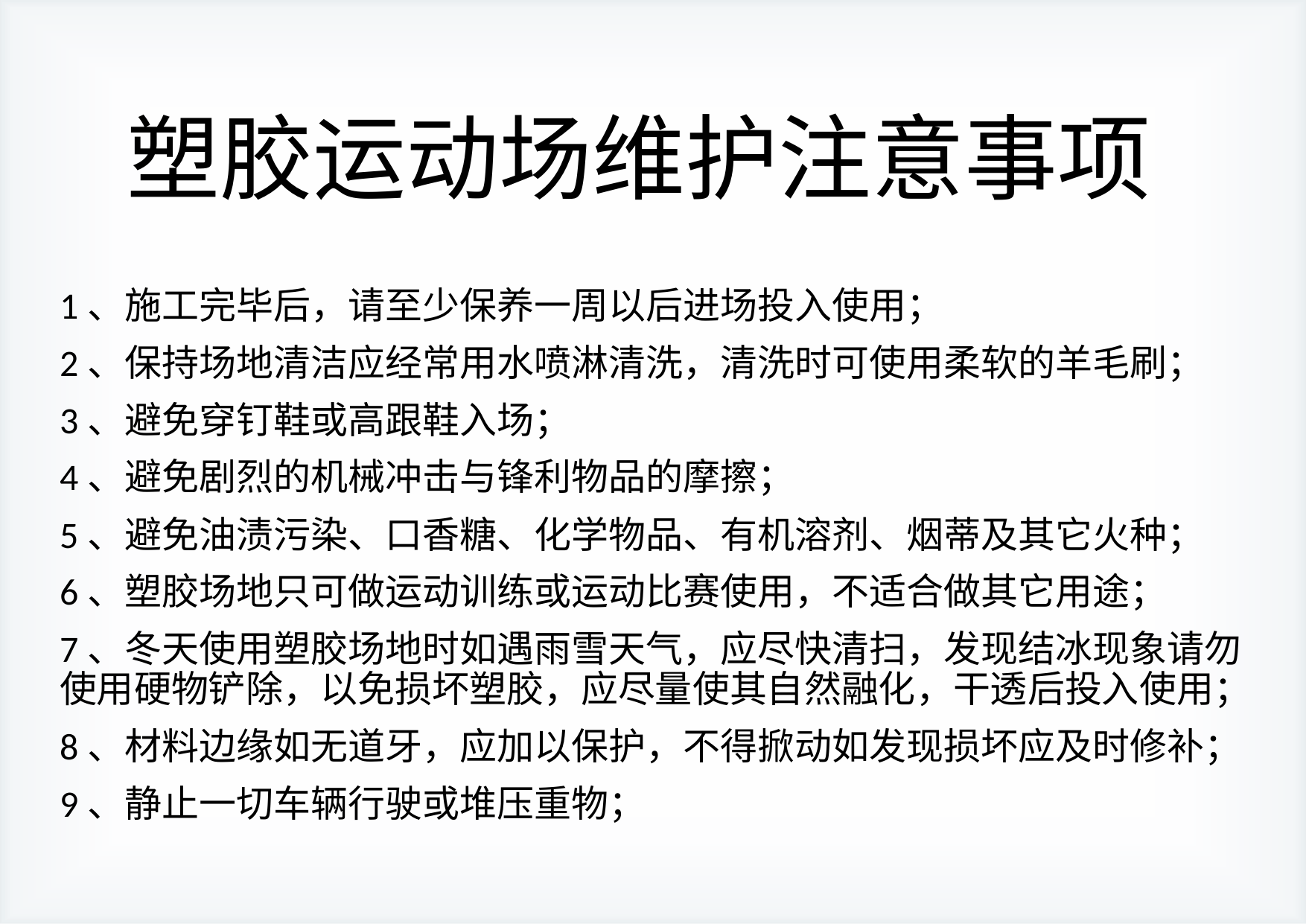

# 塑胶运动场维护注意事项
1、施工完毕后，请至少保养一周以后进场投入使用；
2、保持场地清洁应经常用水喷淋清洗，清洗时可使用柔软的羊毛刷；
3、避免穿钉鞋或高跟鞋入场；
4、避免剧烈的机械冲击与锋利物品的摩擦；
5、避免油渍污染、口香糖、化学物品、有机溶剂、烟蒂及其它火种；
6、塑胶场地只可做运动训练或运动比赛使用，不适合做其它用途；
7、冬天使用塑胶场地时如遇雨雪天气，应尽快清扫，发现结冰现象请勿使用硬物铲除，以免损坏塑胶，应尽量使其自然融化，干透后投入使用；
8、材料边缘如无道牙，应加以保护，不得掀动如发现损坏应及时修补；
9、静止一切车辆行驶或堆压重物；